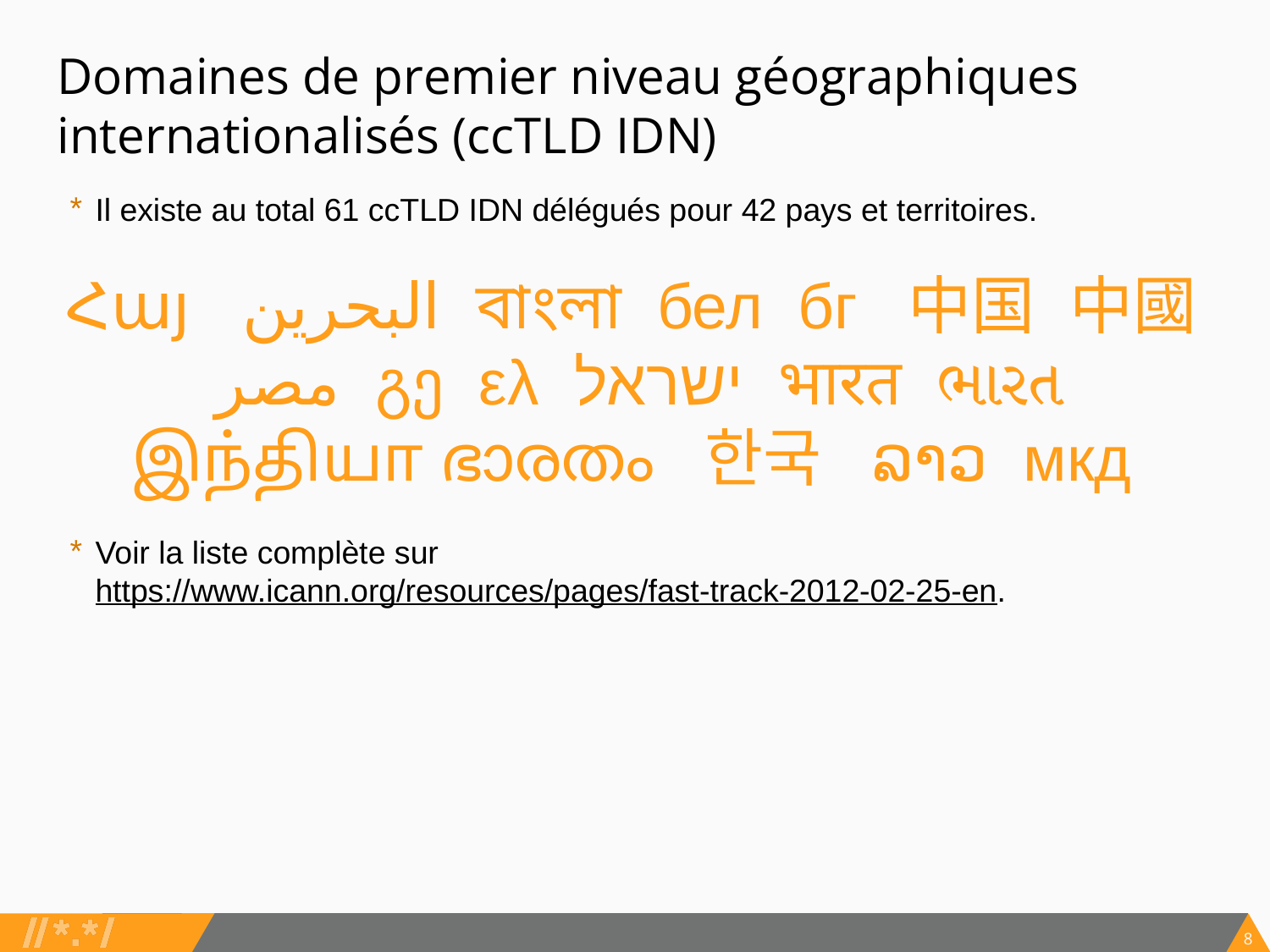

# Domaines de premier niveau géographiques internationalisés (ccTLD IDN)
Il existe au total 61 ccTLD IDN délégués pour 42 pays et territoires.

Հայ   البحرين  বাংলা  бел  бг  中国  中國  مصر  გე  ελ  ישראל  भारत  ભારત  இந்தியா ഭാരതം  한국  ລາວ  мкд

Voir la liste complète sur https://www.icann.org/resources/pages/fast-track-2012-02-25-en.